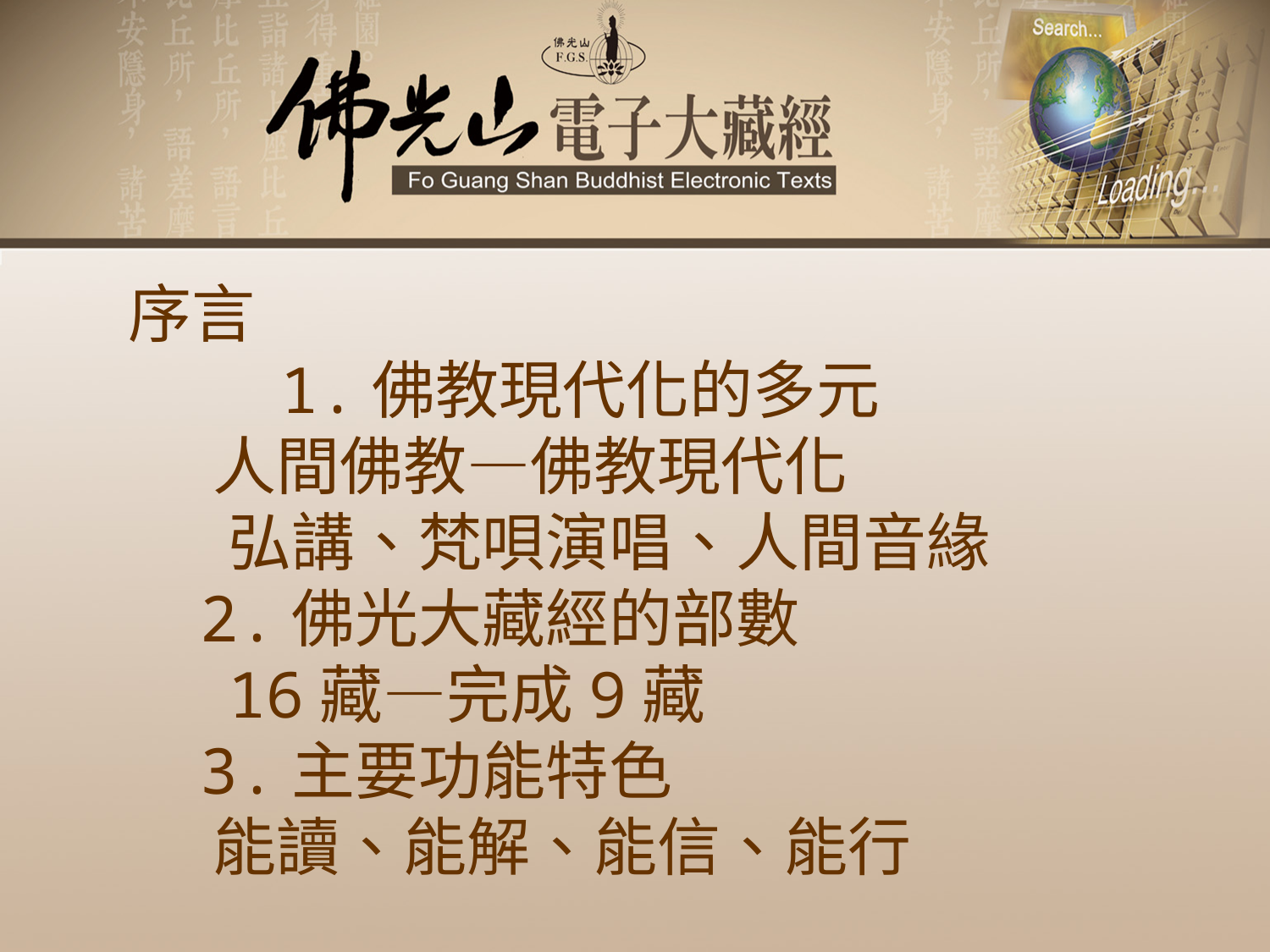

序言
    1.佛教現代化的多元
      人間佛教—佛教現代化
      弘講、梵唄演唱、人間音緣
    2.佛光大藏經的部數
      16藏—完成9藏
    3.主要功能特色
      能讀、能解、能信、能行